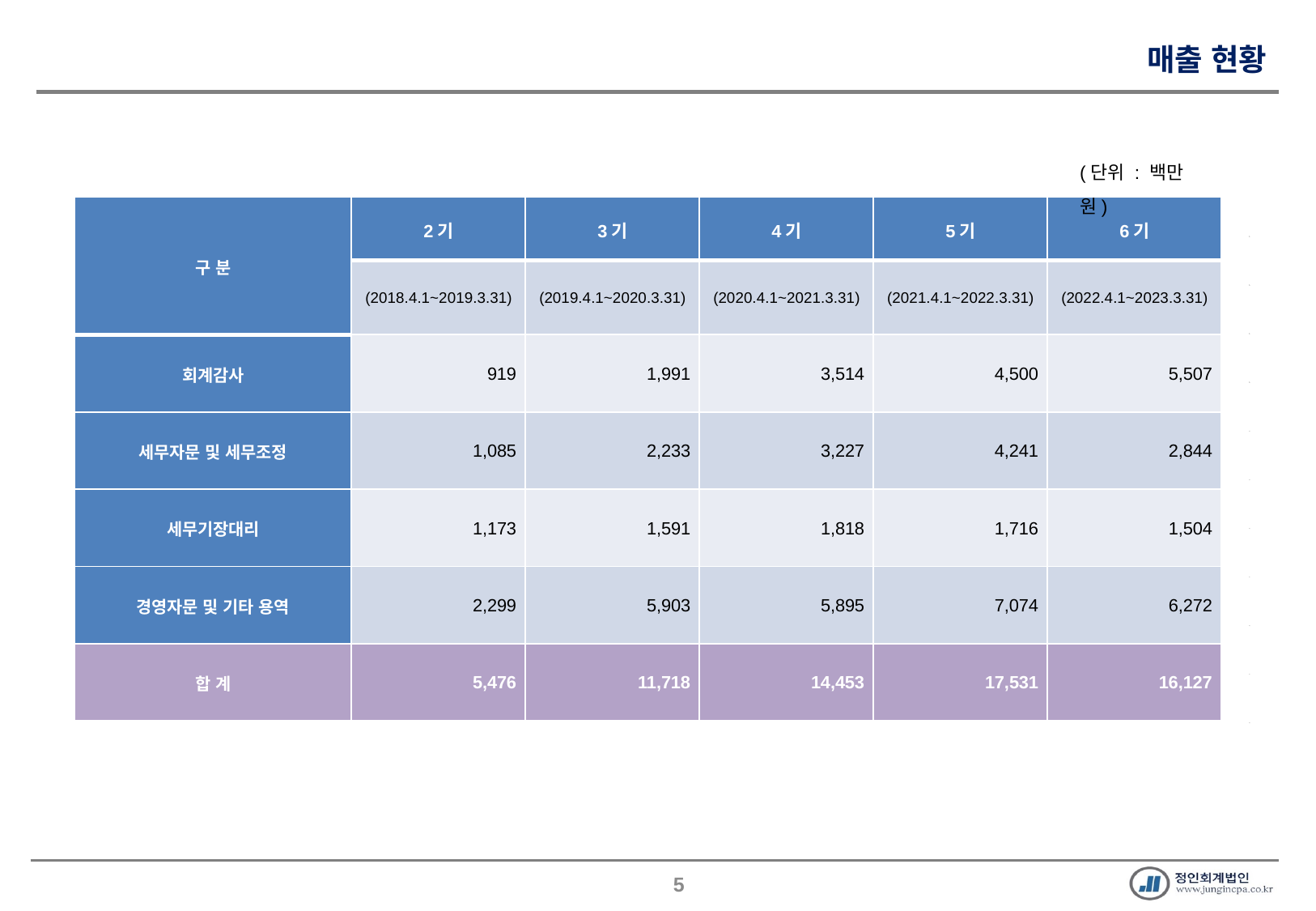

매출 현황
(단위 : 백만원)

| 구 분 | 2기 | 3기 | 4기 | 5기 | 6기 |
| --- | --- | --- | --- | --- | --- |
|  | (2018.4.1~2019.3.31) | (2019.4.1~2020.3.31) | (2020.4.1~2021.3.31) | (2021.4.1~2022.3.31) | (2022.4.1~2023.3.31) |
| 회계감사 | 919 | 1,991 | 3,514 | 4,500 | 5,507 |
| 세무자문 및 세무조정 | 1,085 | 2,233 | 3,227 | 4,241 | 2,844 |
| 세무기장대리 | 1,173 | 1,591 | 1,818 | 1,716 | 1,504 |
| 경영자문 및 기타 용역 | 2,299 | 5,903 | 5,895 | 7,074 | 6,272 |
| 합 계 | 5,476 | 11,718 | 14,453 | 17,531 | 16,127 |

5